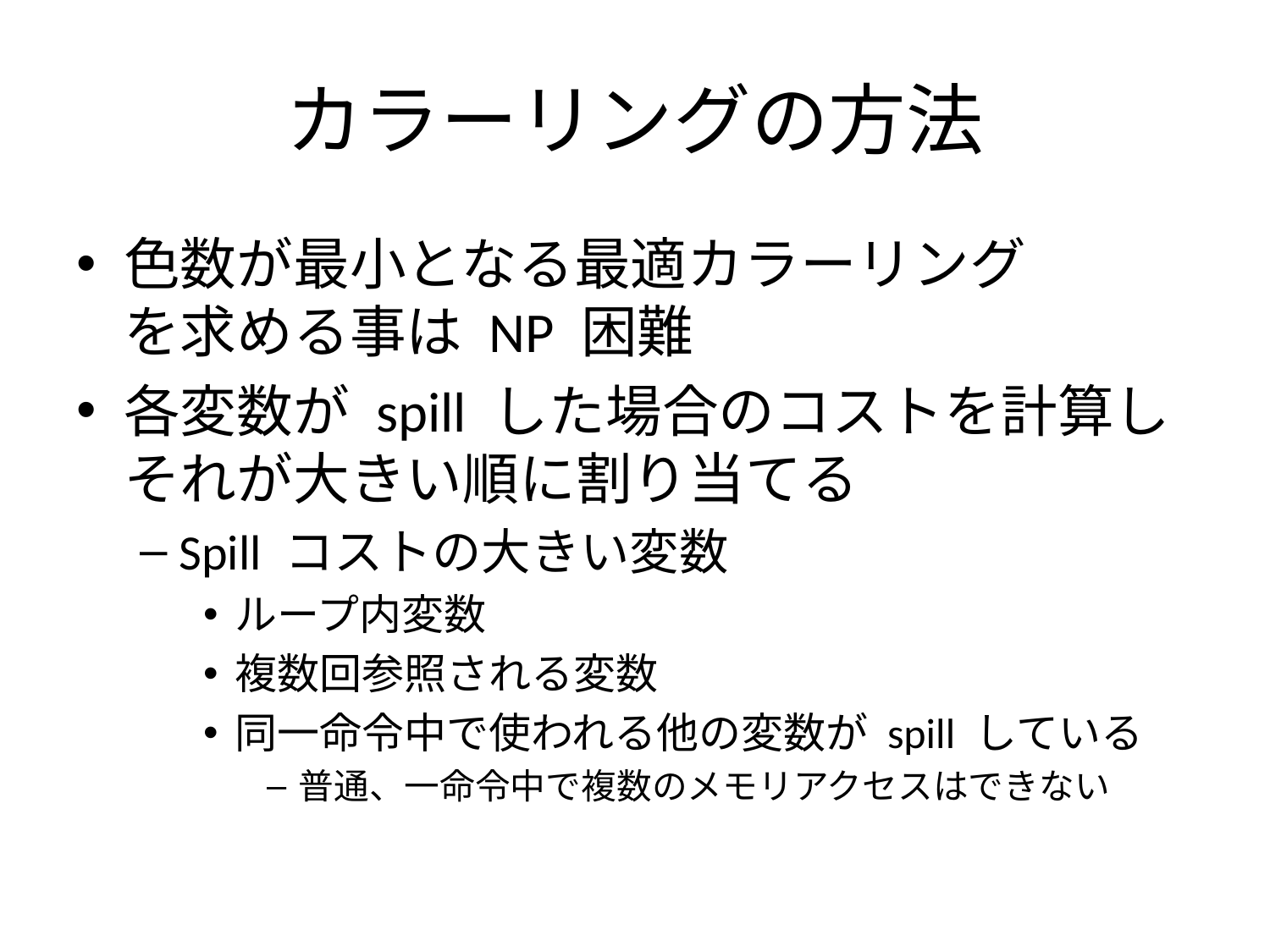

# カラーリングの方法
色数が最小となる最適カラーリング
を求める事は NP 困難
各変数が spill した場合のコストを計算し
それが大きい順に割り当てる
Spill コストの大きい変数
ループ内変数
複数回参照される変数
同一命令中で使われる他の変数が spill している
普通、一命令中で複数のメモリアクセスはできない